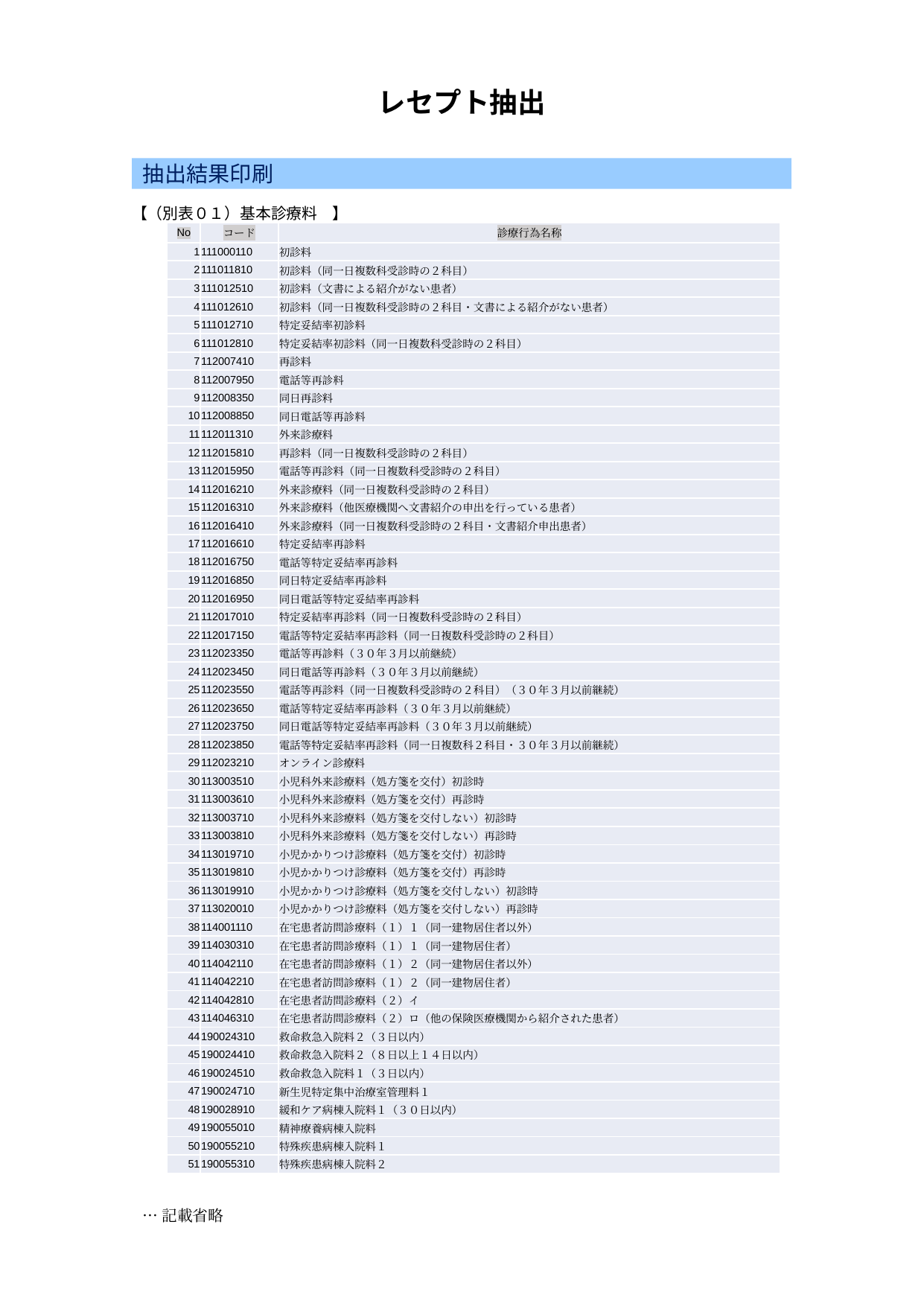

レセプト抽出
抽出結果印刷
【（別表０１）基本診療料　】
| No | コード | 診療行為名称 |
| --- | --- | --- |
| 1 | 111000110 | 初診料 |
| 2 | 111011810 | 初診料（同一日複数科受診時の２科目） |
| 3 | 111012510 | 初診料（文書による紹介がない患者） |
| 4 | 111012610 | 初診料（同一日複数科受診時の２科目・文書による紹介がない患者） |
| 5 | 111012710 | 特定妥結率初診料 |
| 6 | 111012810 | 特定妥結率初診料（同一日複数科受診時の２科目） |
| 7 | 112007410 | 再診料 |
| 8 | 112007950 | 電話等再診料 |
| 9 | 112008350 | 同日再診料 |
| 10 | 112008850 | 同日電話等再診料 |
| 11 | 112011310 | 外来診療料 |
| 12 | 112015810 | 再診料（同一日複数科受診時の２科目） |
| 13 | 112015950 | 電話等再診料（同一日複数科受診時の２科目） |
| 14 | 112016210 | 外来診療料（同一日複数科受診時の２科目） |
| 15 | 112016310 | 外来診療料（他医療機関へ文書紹介の申出を行っている患者） |
| 16 | 112016410 | 外来診療料（同一日複数科受診時の２科目・文書紹介申出患者） |
| 17 | 112016610 | 特定妥結率再診料 |
| 18 | 112016750 | 電話等特定妥結率再診料 |
| 19 | 112016850 | 同日特定妥結率再診料 |
| 20 | 112016950 | 同日電話等特定妥結率再診料 |
| 21 | 112017010 | 特定妥結率再診料（同一日複数科受診時の２科目） |
| 22 | 112017150 | 電話等特定妥結率再診料（同一日複数科受診時の２科目） |
| 23 | 112023350 | 電話等再診料（３０年３月以前継続） |
| 24 | 112023450 | 同日電話等再診料（３０年３月以前継続） |
| 25 | 112023550 | 電話等再診料（同一日複数科受診時の２科目）（３０年３月以前継続） |
| 26 | 112023650 | 電話等特定妥結率再診料（３０年３月以前継続） |
| 27 | 112023750 | 同日電話等特定妥結率再診料（３０年３月以前継続） |
| 28 | 112023850 | 電話等特定妥結率再診料（同一日複数科２科目・３０年３月以前継続） |
| 29 | 112023210 | オンライン診療料 |
| 30 | 113003510 | 小児科外来診療料（処方箋を交付）初診時 |
| 31 | 113003610 | 小児科外来診療料（処方箋を交付）再診時 |
| 32 | 113003710 | 小児科外来診療料（処方箋を交付しない）初診時 |
| 33 | 113003810 | 小児科外来診療料（処方箋を交付しない）再診時 |
| 34 | 113019710 | 小児かかりつけ診療料（処方箋を交付）初診時 |
| 35 | 113019810 | 小児かかりつけ診療料（処方箋を交付）再診時 |
| 36 | 113019910 | 小児かかりつけ診療料（処方箋を交付しない）初診時 |
| 37 | 113020010 | 小児かかりつけ診療料（処方箋を交付しない）再診時 |
| 38 | 114001110 | 在宅患者訪問診療料（１）１（同一建物居住者以外） |
| 39 | 114030310 | 在宅患者訪問診療料（１）１（同一建物居住者） |
| 40 | 114042110 | 在宅患者訪問診療料（１）２（同一建物居住者以外） |
| 41 | 114042210 | 在宅患者訪問診療料（１）２（同一建物居住者） |
| 42 | 114042810 | 在宅患者訪問診療料（２）イ |
| 43 | 114046310 | 在宅患者訪問診療料（２）ロ（他の保険医療機関から紹介された患者） |
| 44 | 190024310 | 救命救急入院料２（３日以内） |
| 45 | 190024410 | 救命救急入院料２（８日以上１４日以内） |
| 46 | 190024510 | 救命救急入院料１（３日以内） |
| 47 | 190024710 | 新生児特定集中治療室管理料１ |
| 48 | 190028910 | 緩和ケア病棟入院料１（３０日以内） |
| 49 | 190055010 | 精神療養病棟入院料 |
| 50 | 190055210 | 特殊疾患病棟入院料１ |
| 51 | 190055310 | 特殊疾患病棟入院料２ |
…記載省略